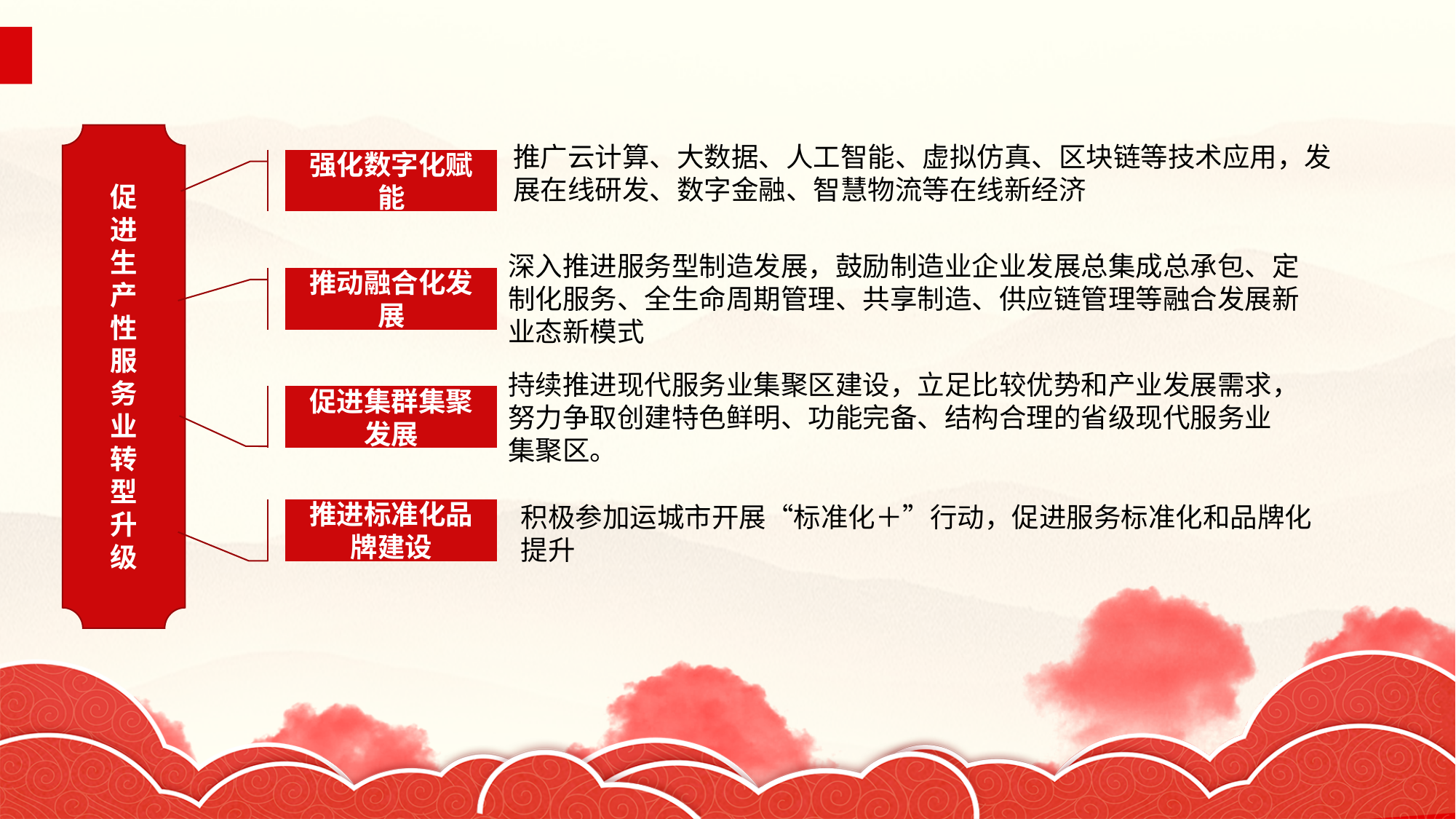

促
进
生
产
性
服
务
业
转
型
升
级
推广云计算、大数据、人工智能、虚拟仿真、区块链等技术应用，发展在线研发、数字金融、智慧物流等在线新经济
强化数字化赋能
深入推进服务型制造发展，鼓励制造业企业发展总集成总承包、定制化服务、全生命周期管理、共享制造、供应链管理等融合发展新业态新模式
推动融合化发展
持续推进现代服务业集聚区建设，立足比较优势和产业发展需求，努力争取创建特色鲜明、功能完备、结构合理的省级现代服务业集聚区。
促进集群集聚发展
积极参加运城市开展“标准化＋”行动，促进服务标准化和品牌化提升
推进标准化品牌建设